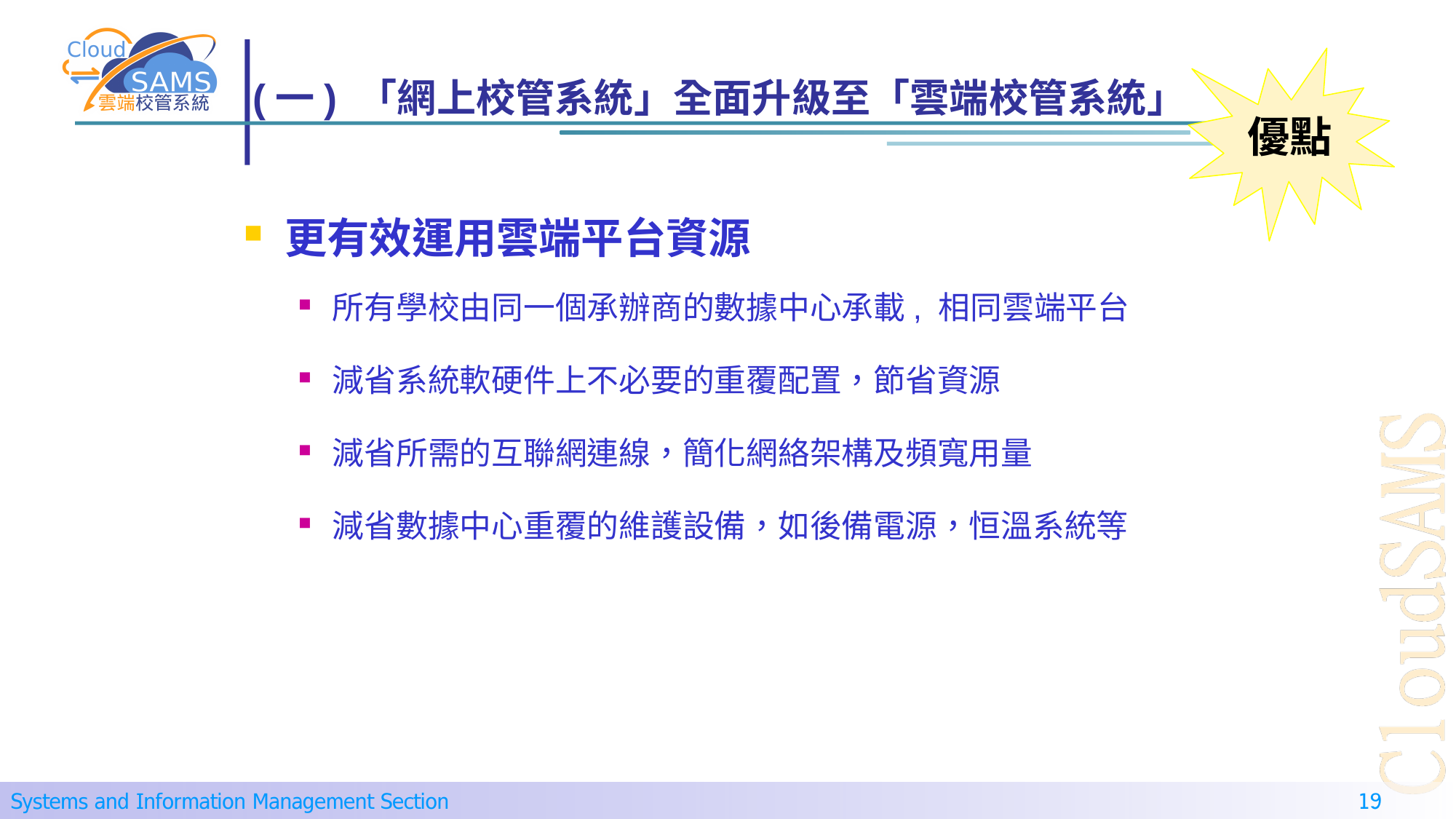

# (一) 「網上校管系統」全面升級至「雲端校管系統」
優點
更有效運用雲端平台資源
所有學校由同一個承辦商的數據中心承載, 相同雲端平台
減省系統軟硬件上不必要的重覆配置，節省資源
減省所需的互聯網連線，簡化網絡架構及頻寬用量
減省數據中心重覆的維護設備，如後備電源，恒溫系統等